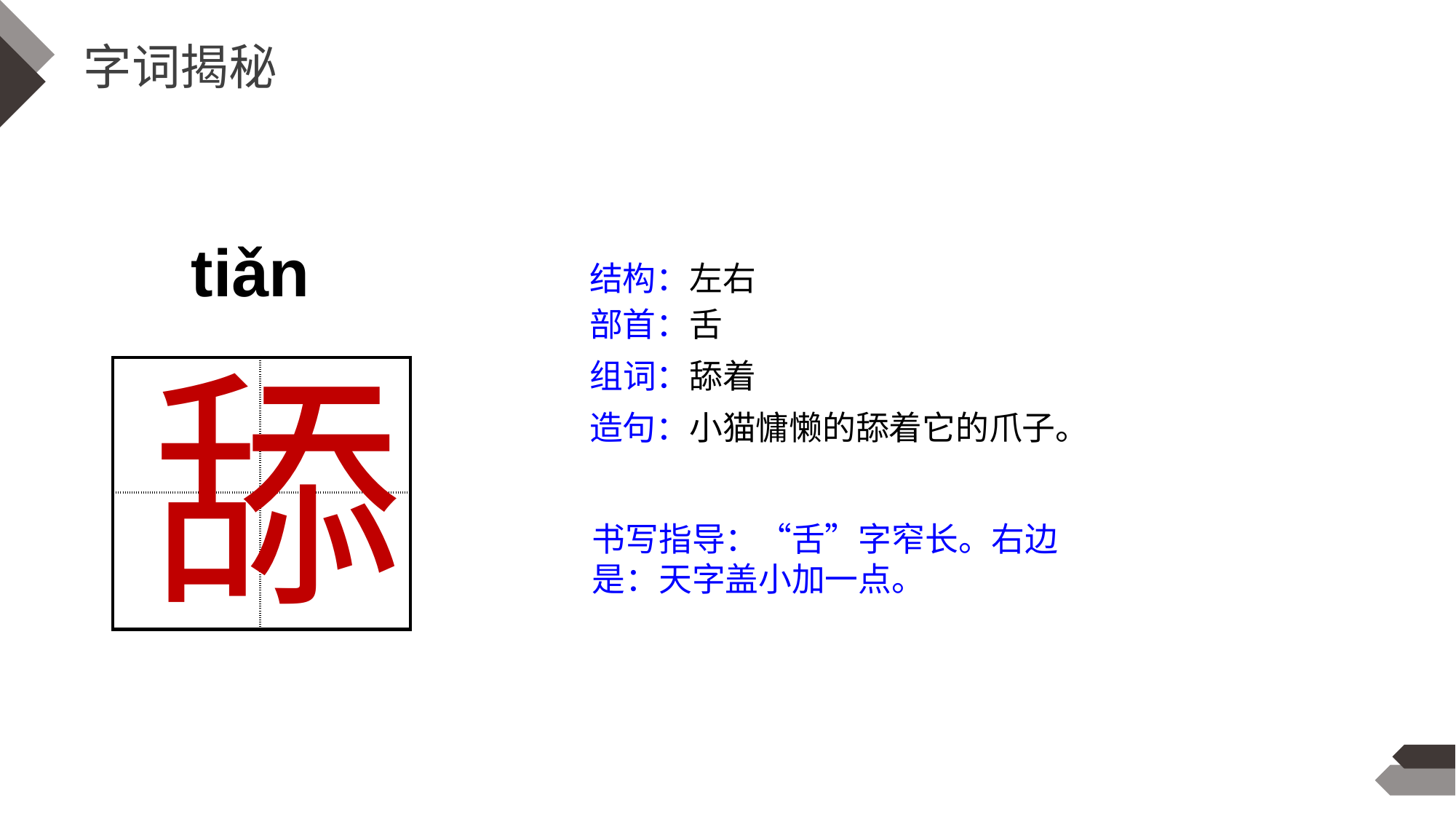

字词揭秘
tiǎn
结构：左右
部首：舌

舔
组词：舔着
|  |  |
| --- | --- |
|  |  |
造句：小猫慵懒的舔着它的爪子。

书写指导：“舌”字窄长。右边是：天字盖小加一点。